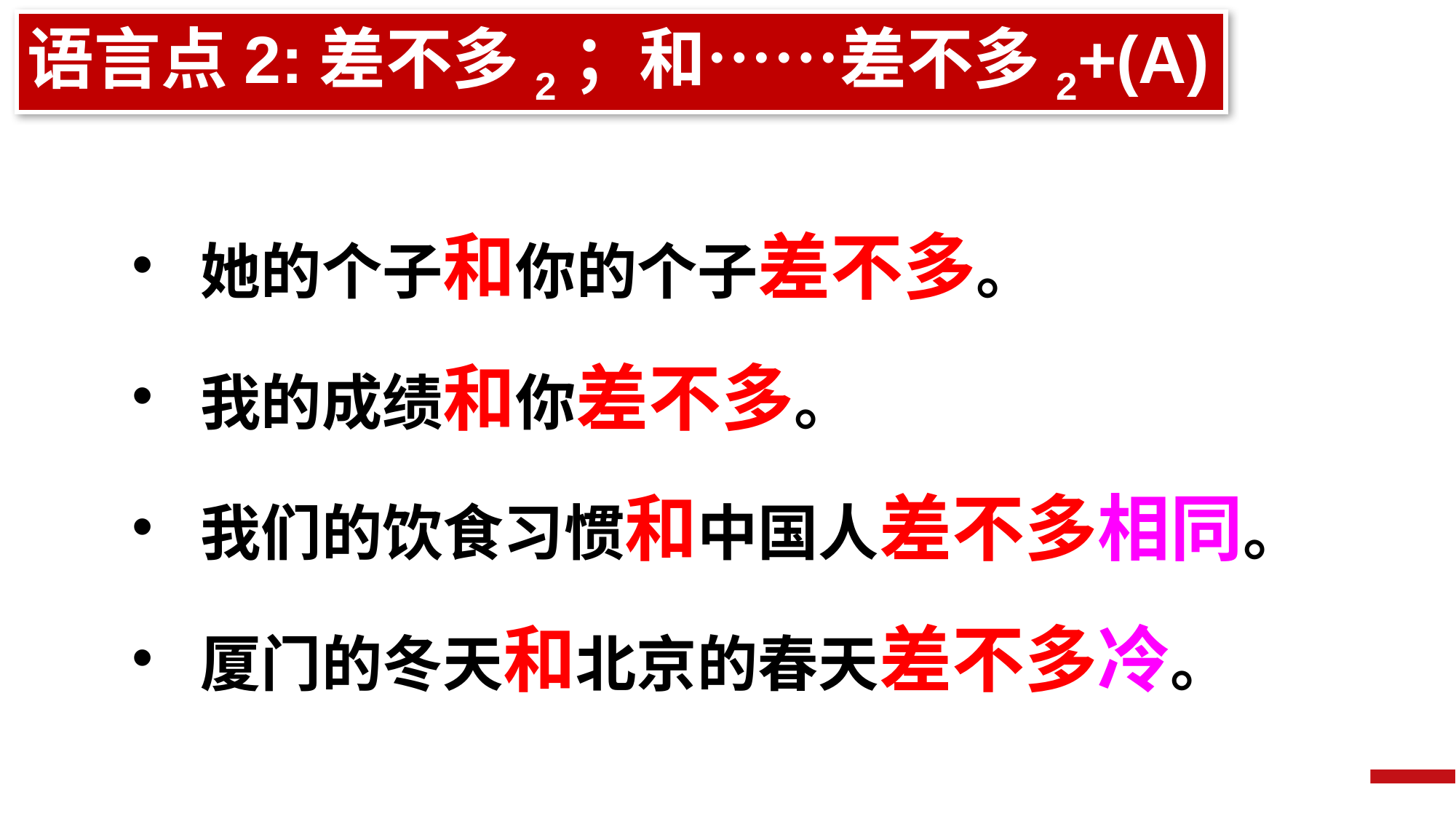

语言点2:差不多2；和……差不多2+(A)
她的个子和你的个子差不多。
我的成绩和你差不多。
我们的饮食习惯和中国人差不多相同。
厦门的冬天和北京的春天差不多冷。